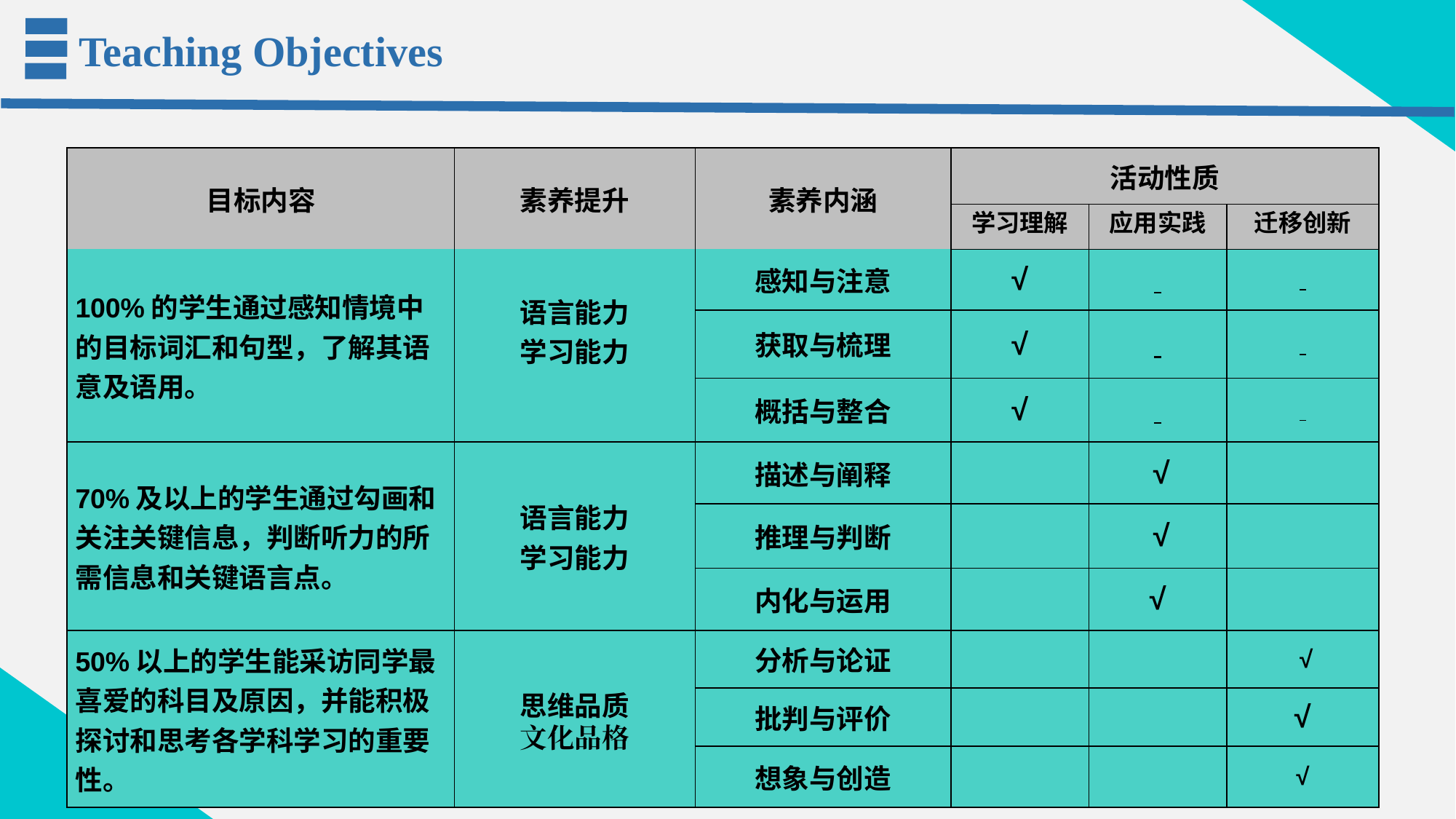

Teaching Objectives

| 目标内容 | 素养提升 | 素养内涵 | 活动性质 |  |  |
| --- | --- | --- | --- | --- | --- |
|  |  |  | 学习理解 | 应用实践 | 迁移创新 |
| 100%的学生通过感知情境中的目标词汇和句型，了解其语意及语用。 | 语言能力 学习能力 | 感知与注意 | √ |  |  |
|  |  | 获取与梳理 | √ |  |  |
|  |  | 概括与整合 | √ |  |  |
| 70%及以上的学生通过勾画和关注关键信息，判断听力的所需信息和关键语言点。 | 语言能力 学习能力 | 描述与阐释 |  | √ |  |
|  |  | 推理与判断 |  | √ |  |
|  |  | 内化与运用 |  | √ |  |
| 50%以上的学生能采访同学最喜爱的科目及原因，并能积极探讨和思考各学科学习的重要性。 | 思维品质 文化品格 | 分析与论证 |  |  | √ |
|  |  | 批判与评价 |  |  | √ |
|  |  | 想象与创造 |  |  | √ |